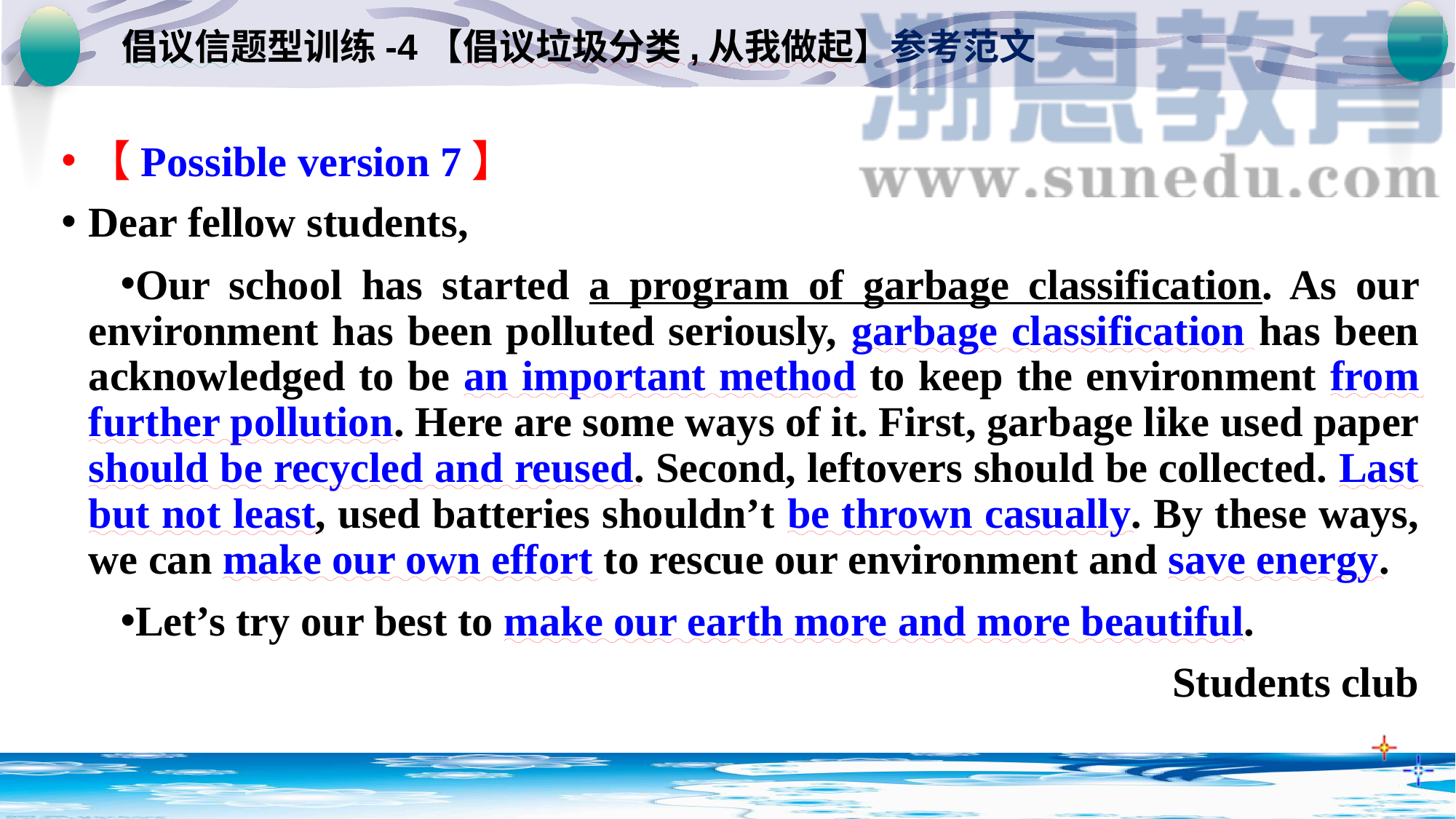

倡议信题型训练-4【倡议垃圾分类,从我做起】参考范文
【Possible version 7】
Dear fellow students,
Our school has started a program of garbage classification. As our environment has been polluted seriously, garbage classification has been acknowledged to be an important method to keep the environment from further pollution. Here are some ways of it. First, garbage like used paper should be recycled and reused. Second, leftovers should be collected. Last but not least, used batteries shouldn’t be thrown casually. By these ways, we can make our own effort to rescue our environment and save energy.
Let’s try our best to make our earth more and more beautiful.
Students club